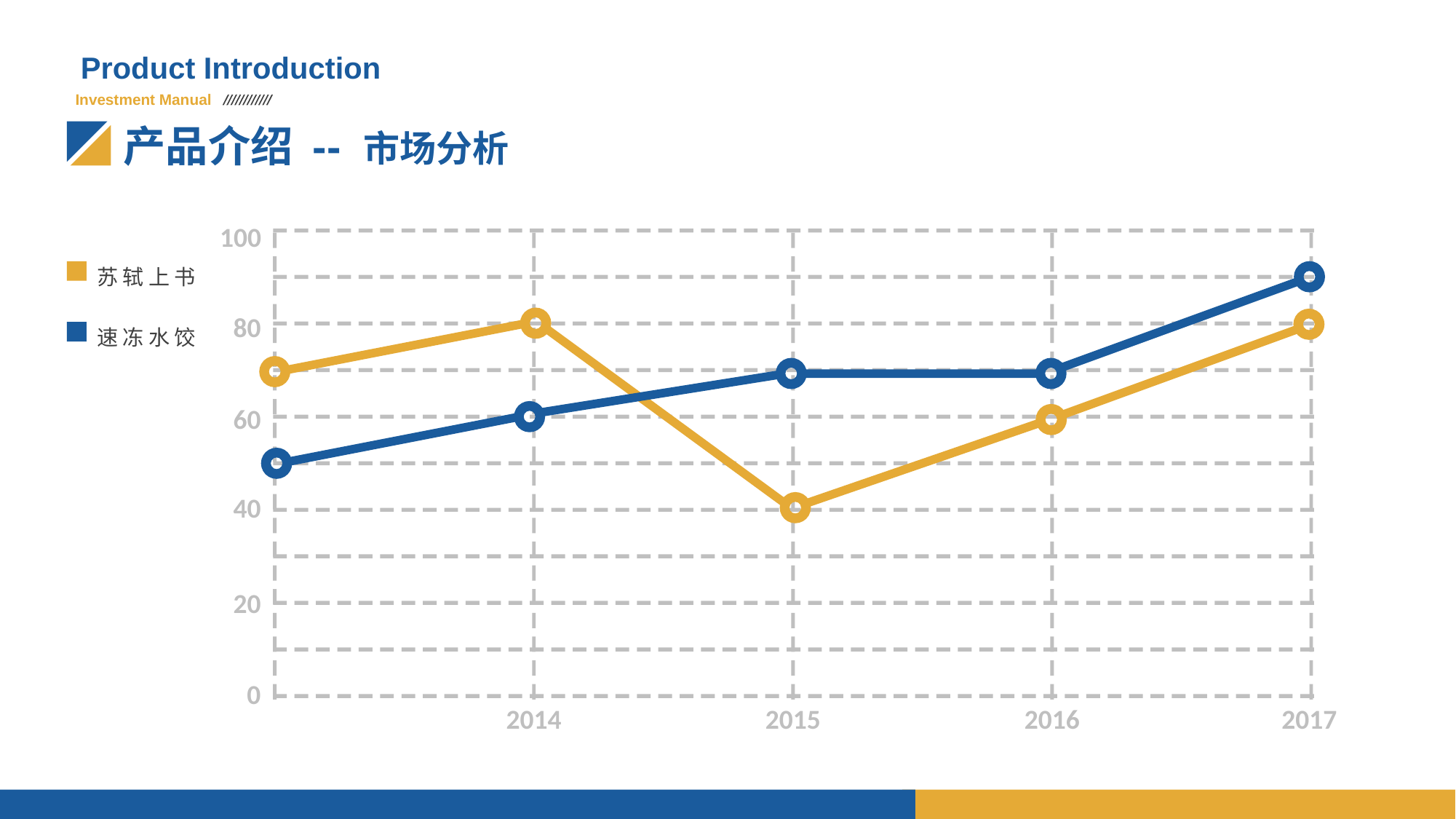

Product Introduction
Investment Manual

产品介绍 -- 市场分析

100

苏轼上书

80
速冻水饺

60

40

20
0
2014
2015
2016
2017